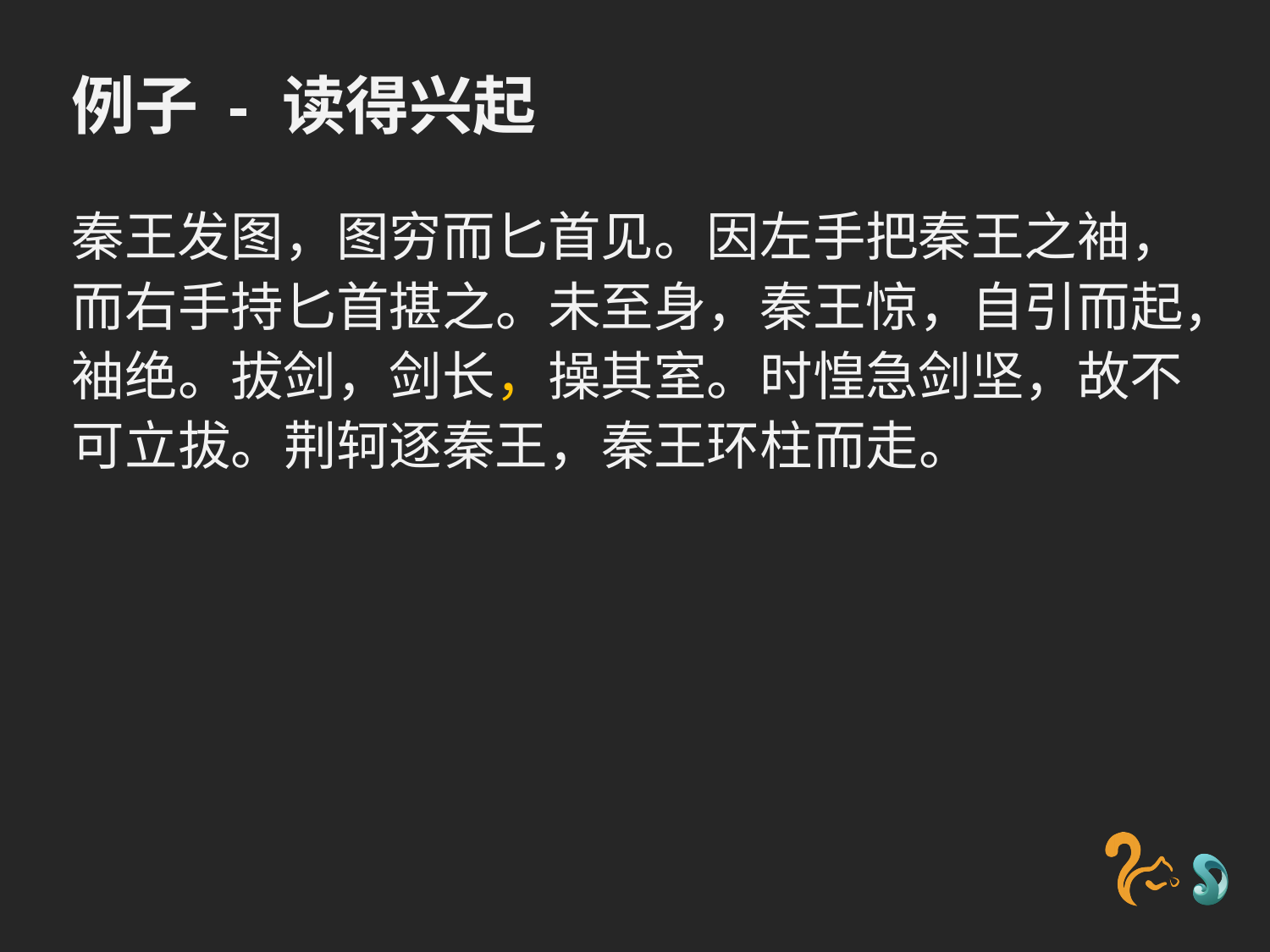

# 例子 - 读得兴起
秦王发图，图穷而匕首见。因左手把秦王之袖，而右手持匕首揕之。未至身，秦王惊，自引而起，袖绝。拔剑，剑长，操其室。时惶急剑坚，故不可立拔。荆轲逐秦王，秦王环柱而走。